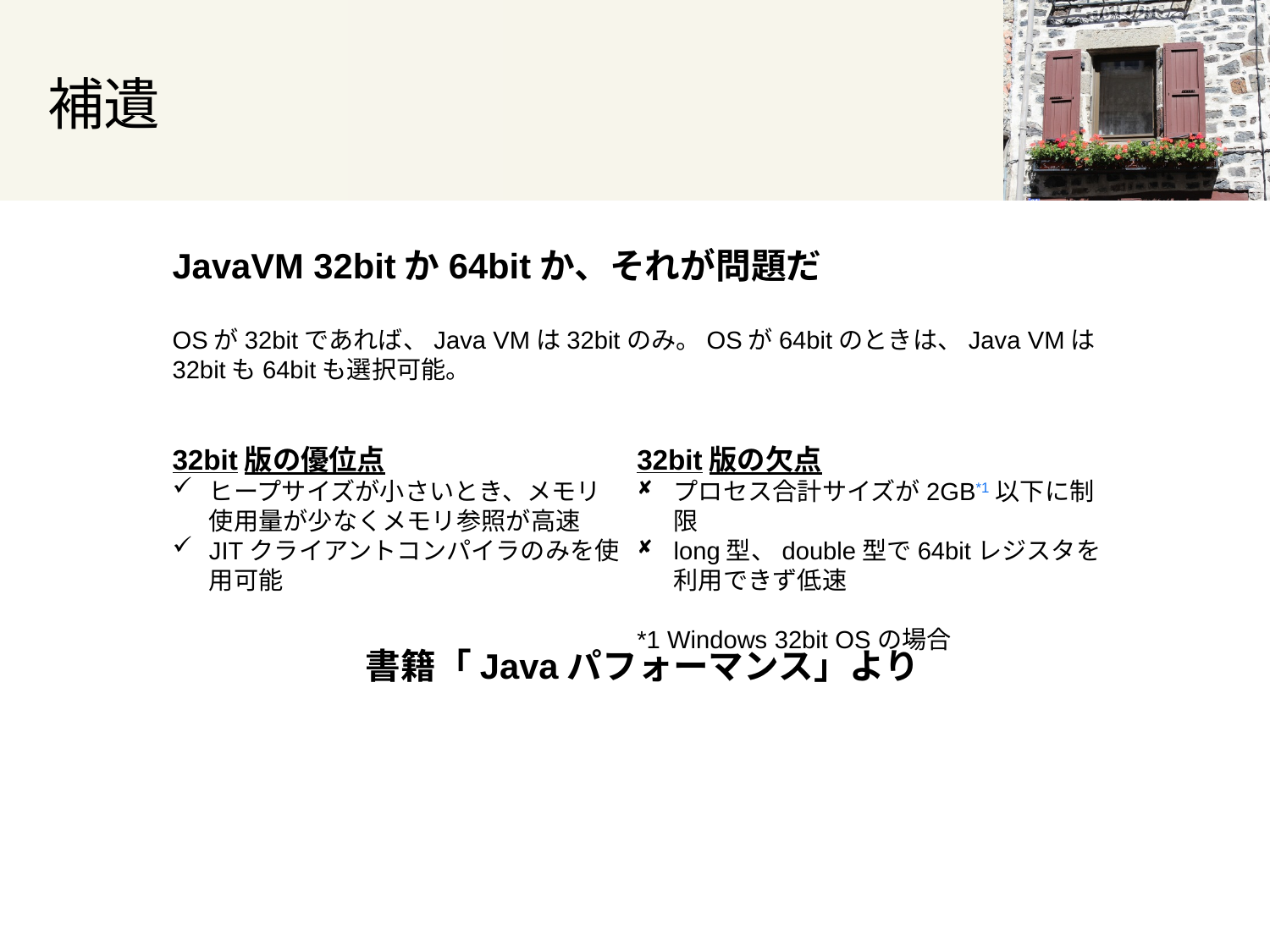

# 補遺

JavaVM 32bitか64bitか、それが問題だ
OSが32bitであれば、Java VMは32bitのみ。OSが64bitのときは、Java VMは32bitも64bitも選択可能。
32bit版の優位点
ヒープサイズが小さいとき、メモリ使用量が少なくメモリ参照が高速
JITクライアントコンパイラのみを使用可能

32bit版の欠点
プロセス合計サイズが2GB*1以下に制限
long型、double型で64bitレジスタを利用できず低速

*1 Windows 32bit OSの場合

書籍「Javaパフォーマンス」より